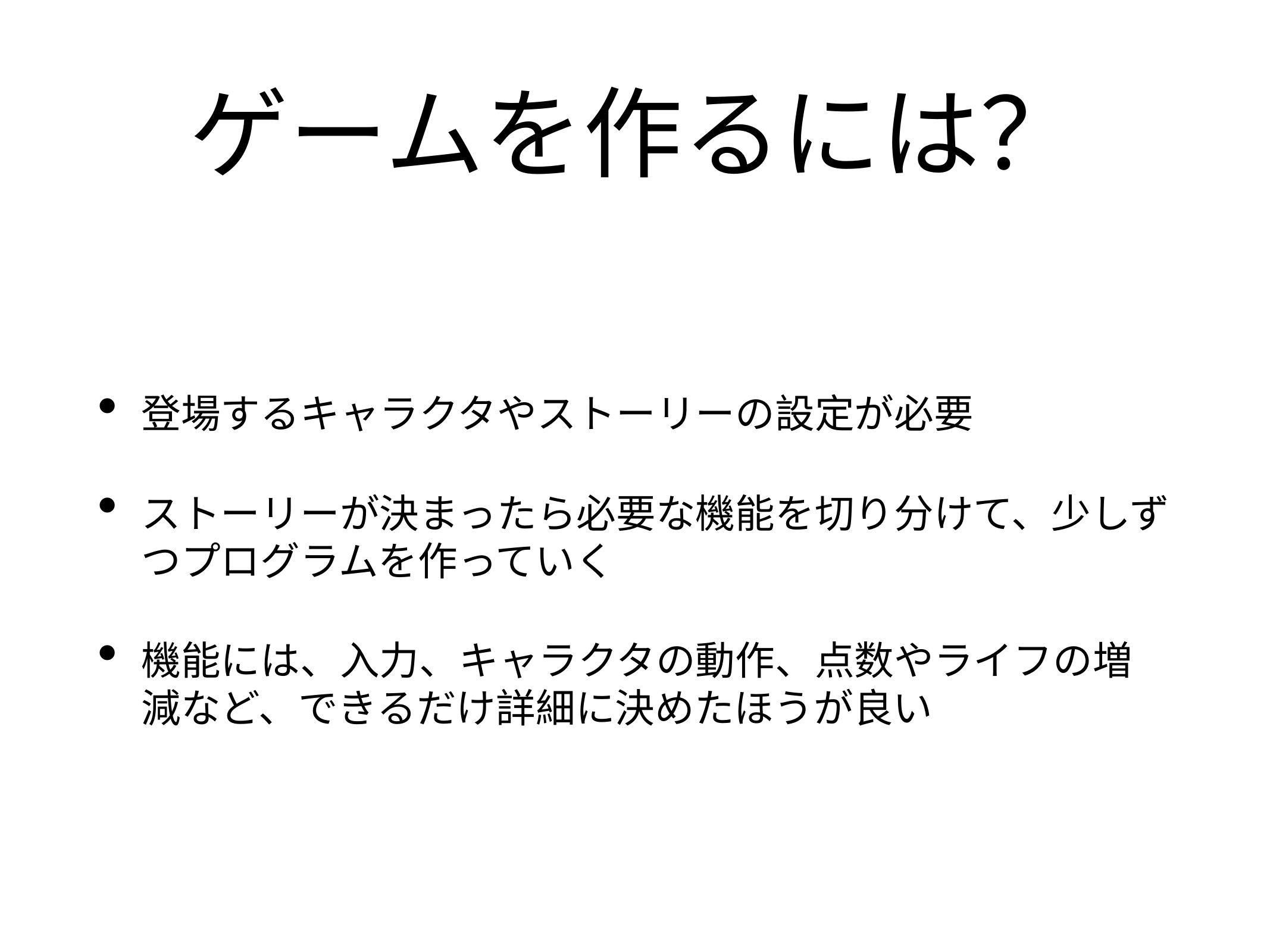

# ゲームを作るには？
登場するキャラクタやストーリーの設定が必要
ストーリーが決まったら必要な機能を切り分けて、少しずつプログラムを作っていく
機能には、入力、キャラクタの動作、点数やライフの増減など、できるだけ詳細に決めたほうが良い